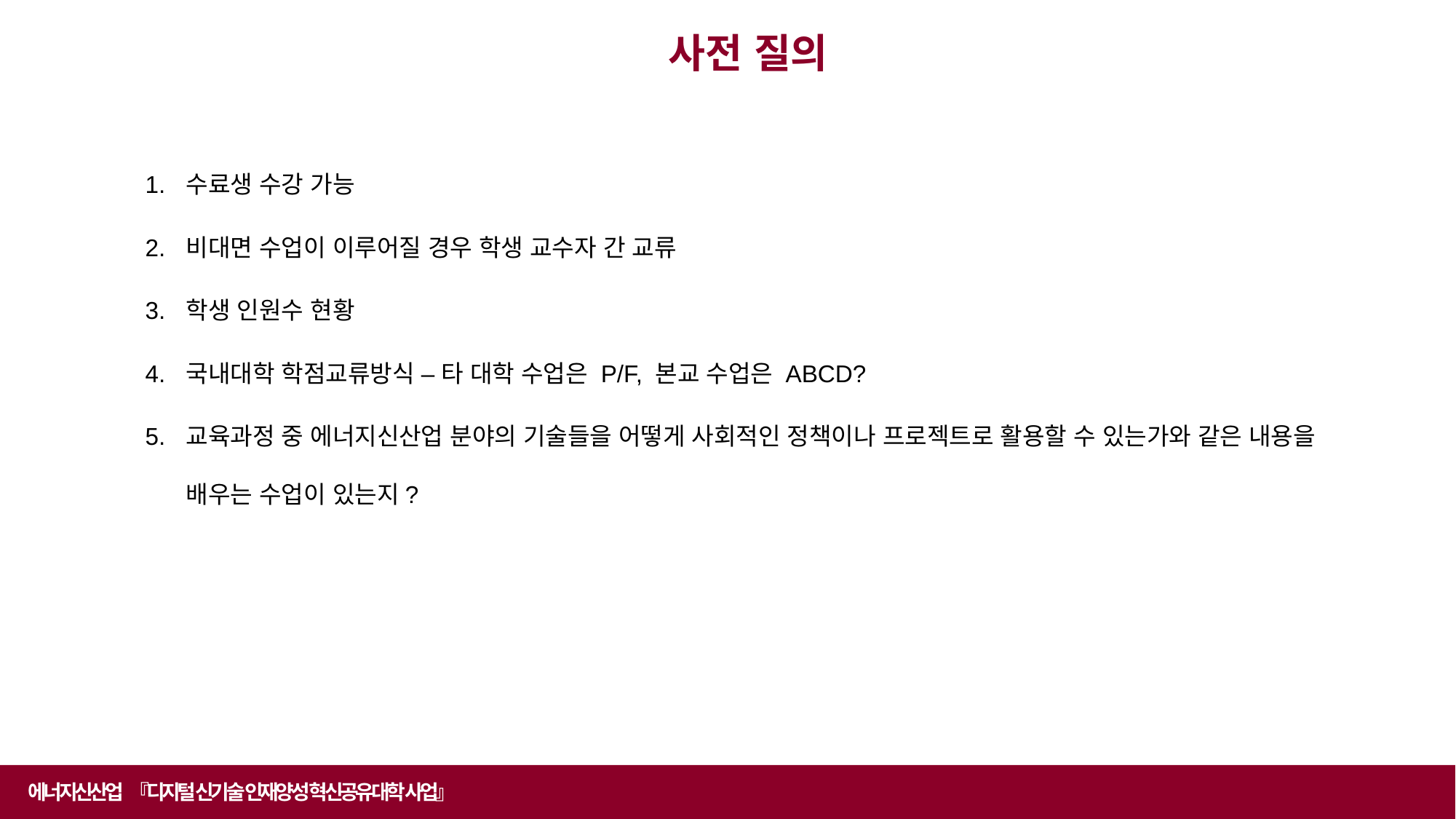

사전 질의

수료생 수강 가능
비대면 수업이 이루어질 경우 학생 교수자 간 교류
학생 인원수 현황
국내대학 학점교류방식 – 타 대학 수업은 P/F, 본교 수업은 ABCD?
교육과정 중 에너지신산업 분야의 기술들을 어떻게 사회적인 정책이나 프로젝트로 활용할 수 있는가와 같은 내용을 배우는 수업이 있는지?